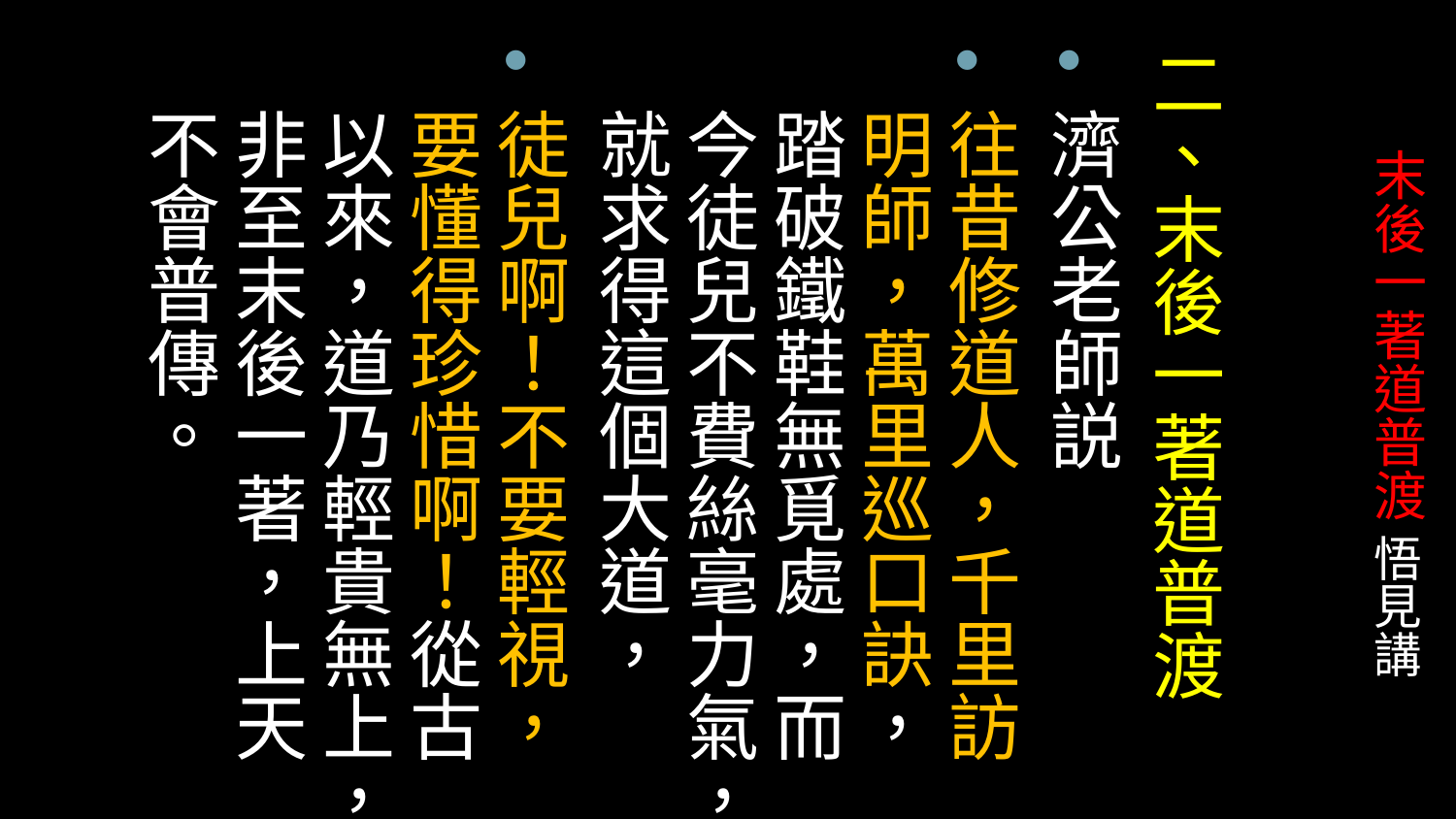

二、末後一著道普渡
濟公老師説
往昔修道人，千里訪明師，萬里巡口訣，踏破鐵鞋無覓處，而今徒兒不費絲毫力氣，就求得這個大道，
徒兒啊！不要輕視，要懂得珍惜啊！從古以來，道乃輕貴無上，非至末後一著，上天不會普傳。

# 末後一著道普渡 悟見講